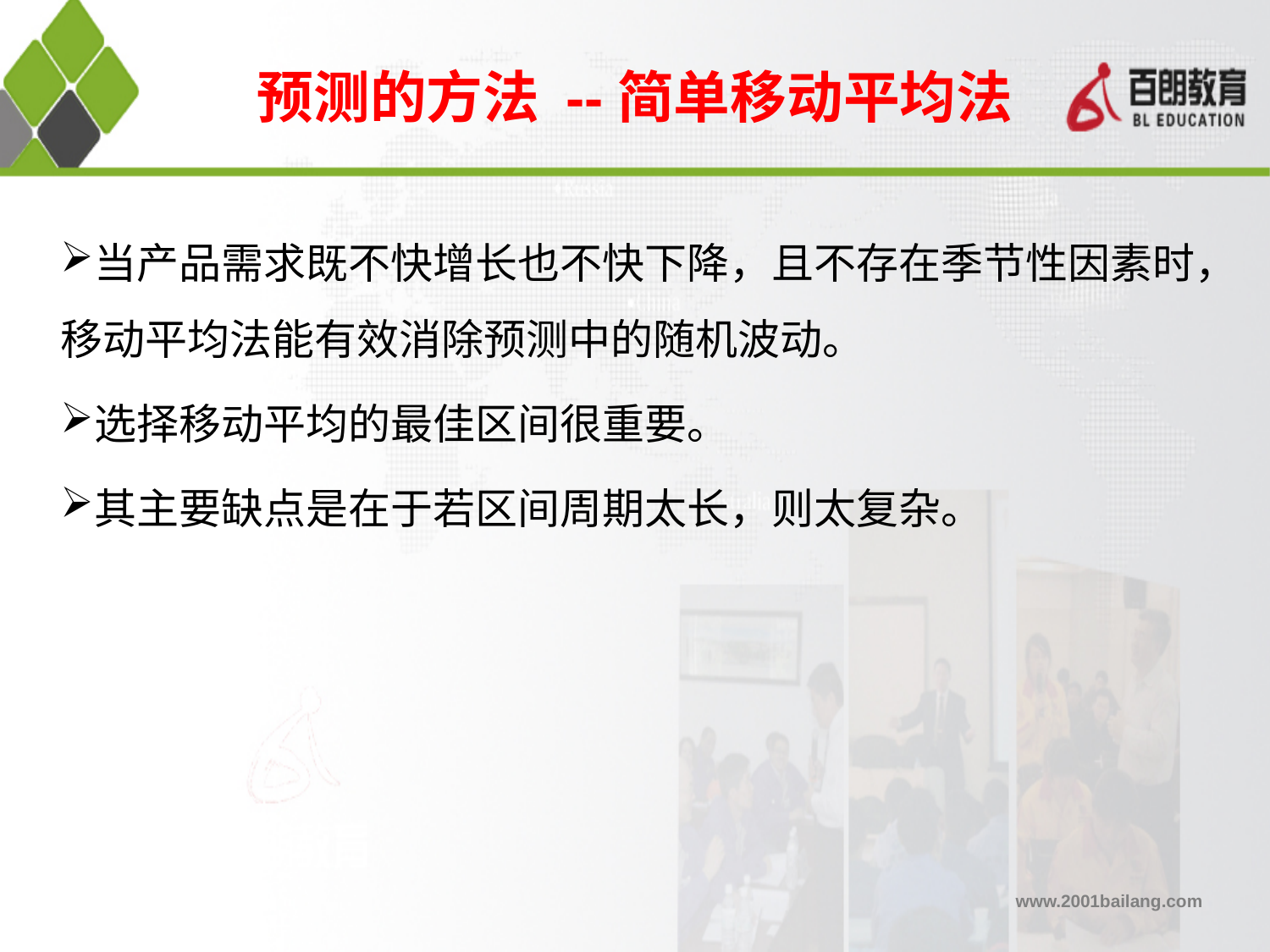

# 预测的方法 --简单移动平均法
当产品需求既不快增长也不快下降，且不存在季节性因素时，移动平均法能有效消除预测中的随机波动。
选择移动平均的最佳区间很重要。
其主要缺点是在于若区间周期太长，则太复杂。